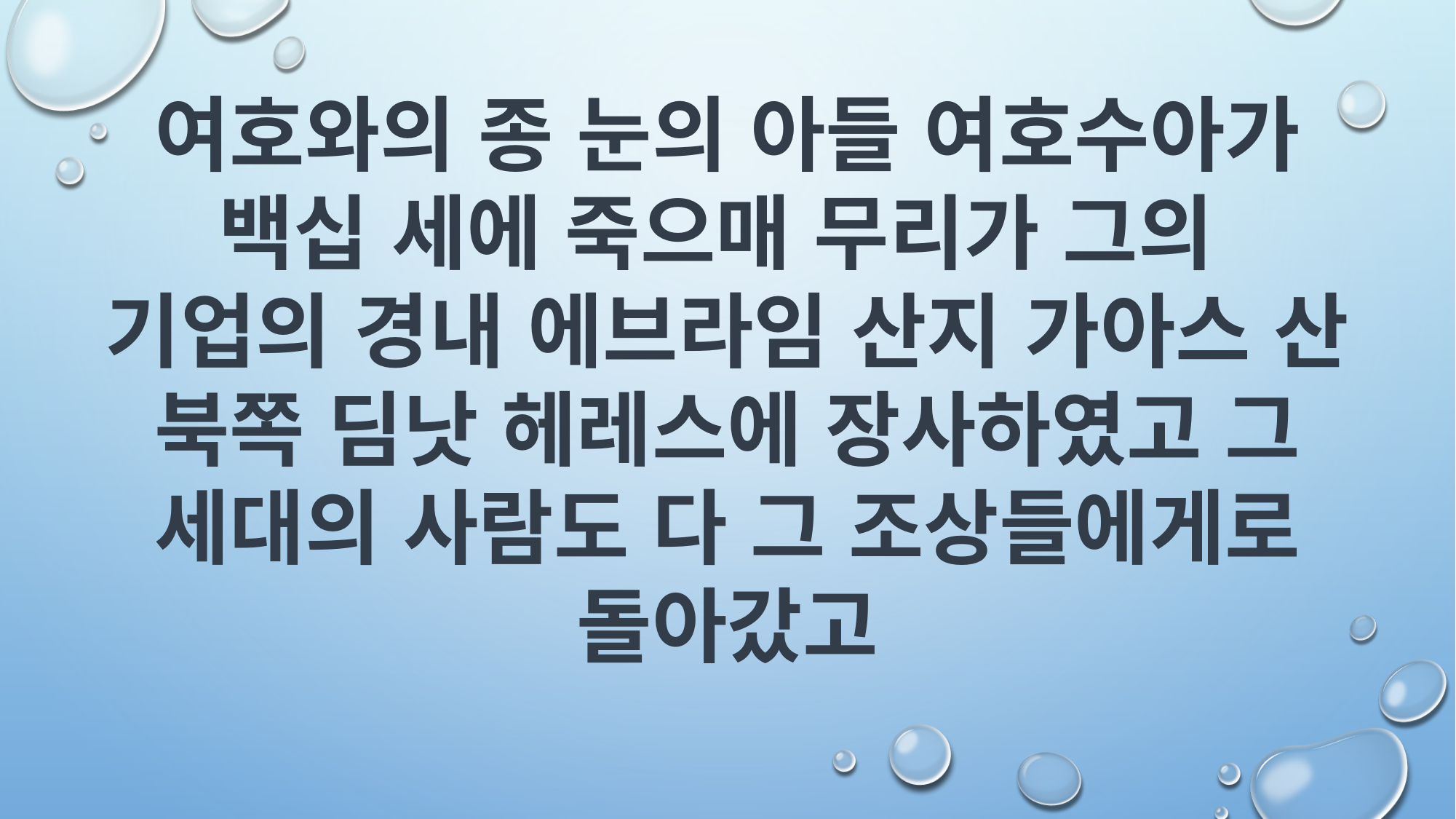

여호와의 종 눈의 아들 여호수아가 백십 세에 죽으매 무리가 그의  기업의 경내 에브라임 산지 가아스 산 북쪽 딤낫 헤레스에 장사하였고 그 세대의 사람도 다 그 조상들에게로 돌아갔고